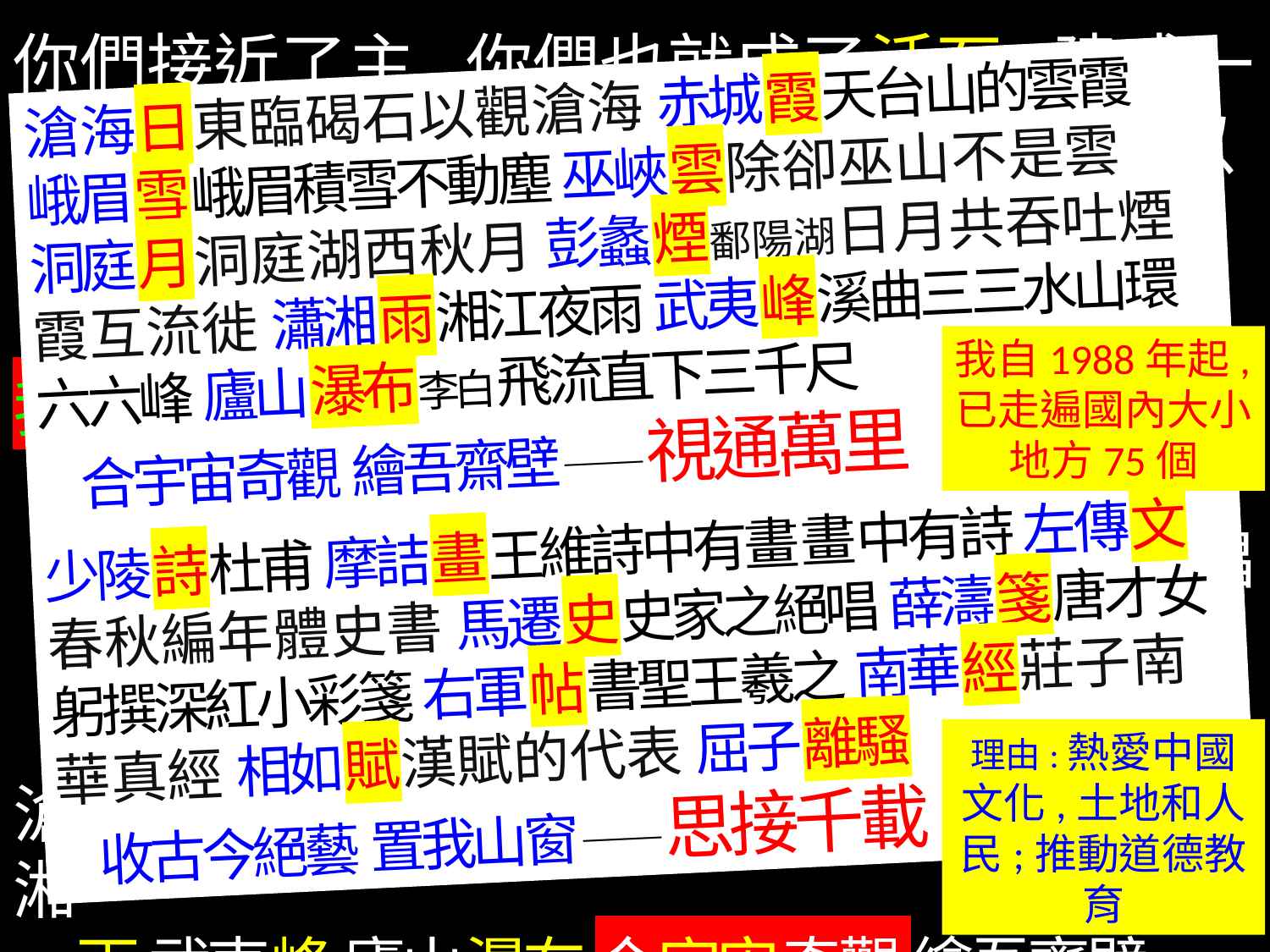

你們接近了主,你們也就成了活石,建成一座屬神的殿宇,成為一班聖潔的司祭,以奉獻因耶穌基督,而中悅天主的屬神祭品.
我的聖殿: 藍天=聖殿圓頂;綠草=聖殿地毯
                流水淙淙=管風琴;蟲鳴鳥語=合唱團
   生命+辛勞+成敗得失=祭品 (德日進神父)
滄海日 赤城霞 峨眉雪 巫峽雲 洞庭月 彭蠡煙 瀟湘
　雨 武夷峰 廬山瀑布 合宇宙奇觀 繪吾齋壁
少陵詩 摩詰畫 左傳文 馬遷史 薛濤箋 右軍帖 南華
　經 相如賦 屈子離騷 收古今絕藝 置我山窗
滄海日東臨碣石以觀滄海 赤城霞天台山的雲霞
峨眉雪峨眉積雪不動塵 巫峽雲除卻巫山不是雲
洞庭月洞庭湖西秋月 彭蠡煙鄱陽湖日月共吞吐煙霞互流徙 瀟湘雨湘江夜雨 武夷峰溪曲三三水山環六六峰 廬山瀑布李白飛流直下三千尺
   合宇宙奇觀  繪吾齋壁——視通萬里
少陵詩杜甫 摩詰畫王維詩中有畫畫中有詩 左傳文春秋編年體史書 馬遷史史家之絕唱 薛濤箋唐才女躬撰深紅小彩箋 右軍帖書聖王羲之 南華經莊子南華真經 相如賦漢賦的代表 屈子離騷
   收古今絕藝  置我山窗——思接千載
我自1988年起,已走遍國內大小地方75個
理由:熱愛中國文化,土地和人民;推動道德教育